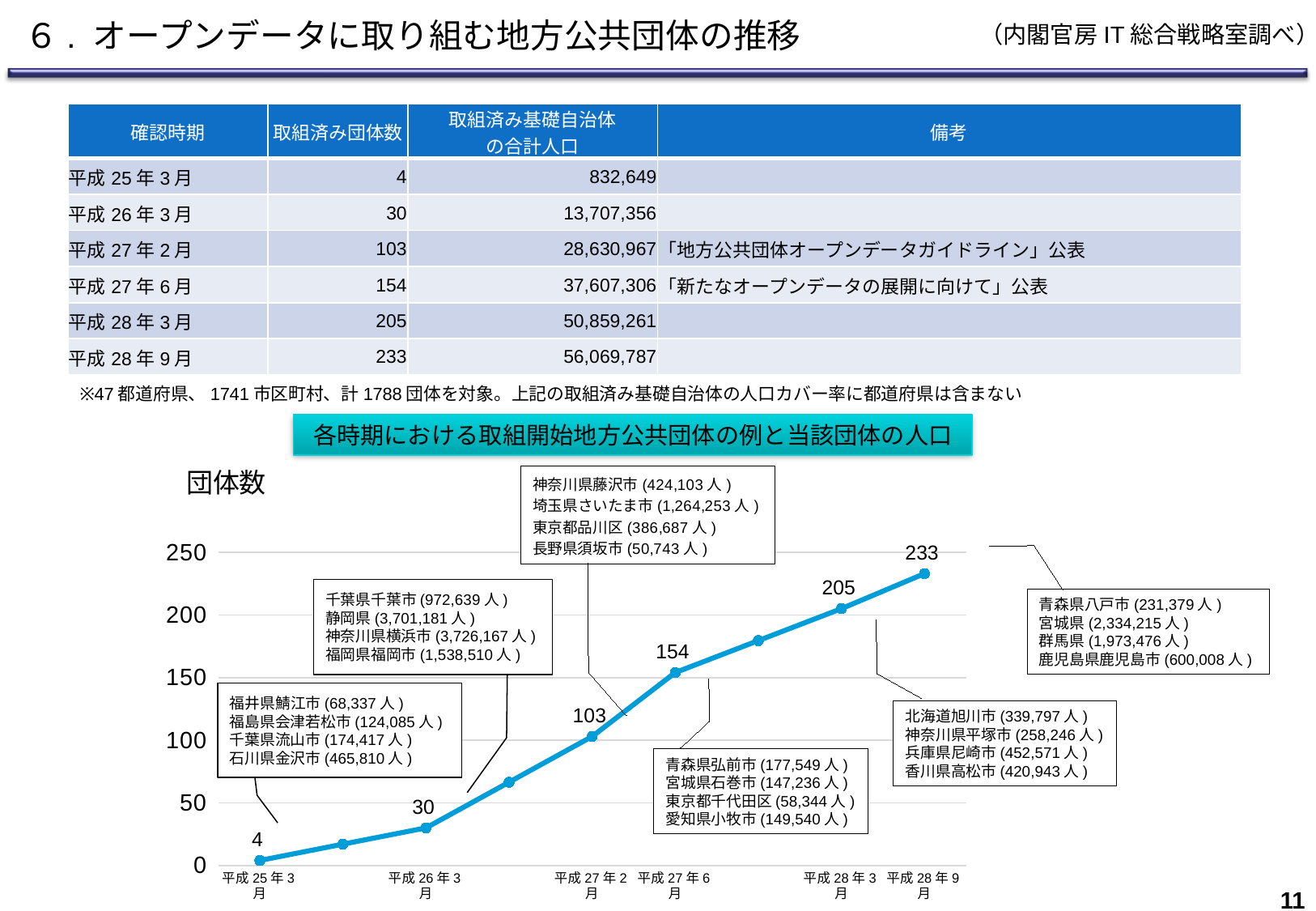

６. オープンデータに取り組む地方公共団体の推移
（内閣官房IT総合戦略室調べ）
| 確認時期 | 取組済み団体数 | 取組済み基礎自治体 の合計人口 | 備考 |
| --- | --- | --- | --- |
| 平成25年3月 | 4 | 832,649 |  |
| 平成26年3月 | 30 | 13,707,356 |  |
| 平成27年2月 | 103 | 28,630,967 | 「地方公共団体オープンデータガイドライン」公表 |
| 平成27年6月 | 154 | 37,607,306 | 「新たなオープンデータの展開に向けて」公表 |
| 平成28年3月 | 205 | 50,859,261 |  |
| 平成28年9月 | 233 | 56,069,787 |  |
34都道府県、
198市区町村
※47都道府県、1741市区町村、計1788団体を対象。上記の取組済み基礎自治体の人口カバー率に都道府県は含まない
各時期における取組開始地方公共団体の例と当該団体の人口

### Chart

| Category | 団体数 |
|---|---|
| 平成25年3月 | 4.0 |
|  | 17.0 |
| 平成26年3月 | 30.0 |
|  | 66.5 |
| 平成27年2月 | 103.0 |
| 平成27年6月 | 154.0 |
|  | 179.5 |
| 平成28年3月 | 205.0 |
| 平成28年9月 | 233.0 |
千葉県千葉市(972,639人)
静岡県(3,701,181人)
神奈川県横浜市(3,726,167人)
福岡県福岡市(1,538,510人)
青森県八戸市(231,379人)
宮城県(2,334,215人)
群馬県(1,973,476人)
鹿児島県鹿児島市(600,008人)
福井県鯖江市(68,337人)
福島県会津若松市(124,085人)
千葉県流山市(174,417人)
石川県金沢市(465,810人)
北海道旭川市(339,797人)
神奈川県平塚市(258,246人)
兵庫県尼崎市(452,571人)
香川県高松市(420,943人)
青森県弘前市(177,549人)
宮城県石巻市(147,236人)
東京都千代田区(58,344人)
愛知県小牧市(149,540人)
11